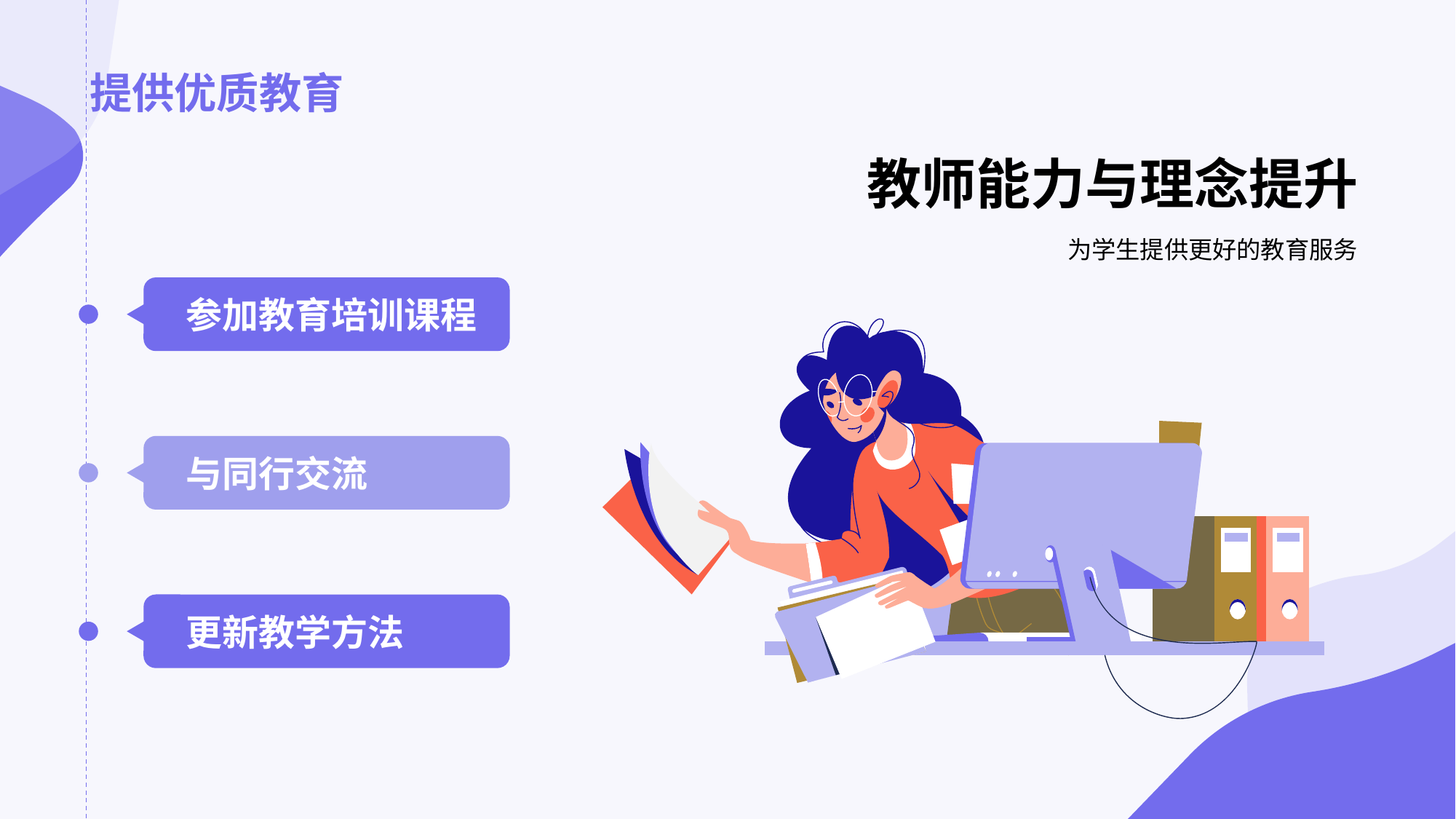

参加教育培训课程

与同行交流

更新教学方法
教师能力与理念提升
为学生提供更好的教育服务

# 提供优质教育